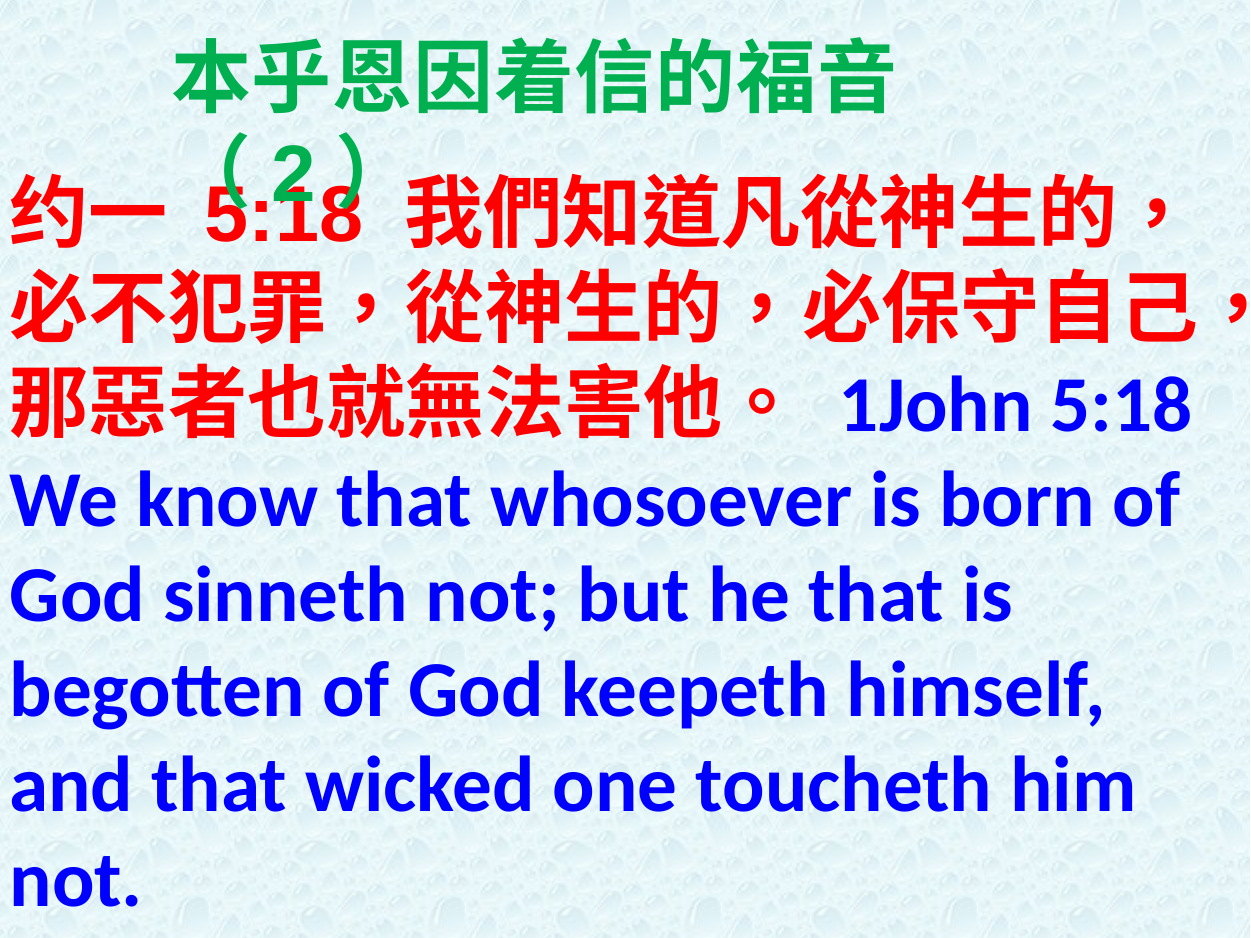

本乎恩因着信的福音（2）
约一 5:18 我們知道凡從神生的，必不犯罪，從神生的，必保守自己，那惡者也就無法害他。 1John 5:18 We know that whosoever is born of God sinneth not; but he that is begotten of God keepeth himself, and that wicked one toucheth him not.